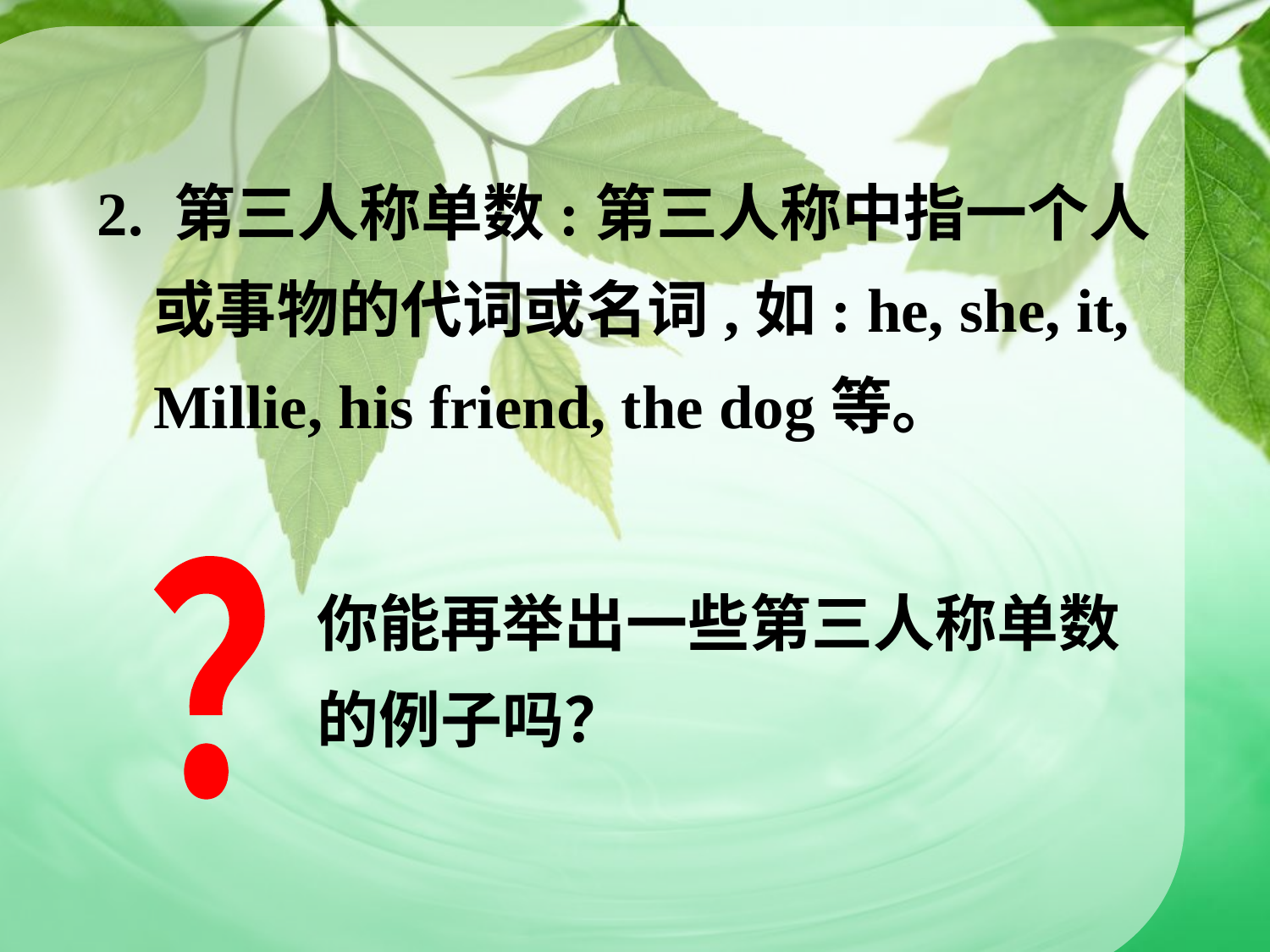

2. 第三人称单数:第三人称中指一个人或事物的代词或名词,如: he, she, it, Millie, his friend, the dog等。
？
你能再举出一些第三人称单数的例子吗？